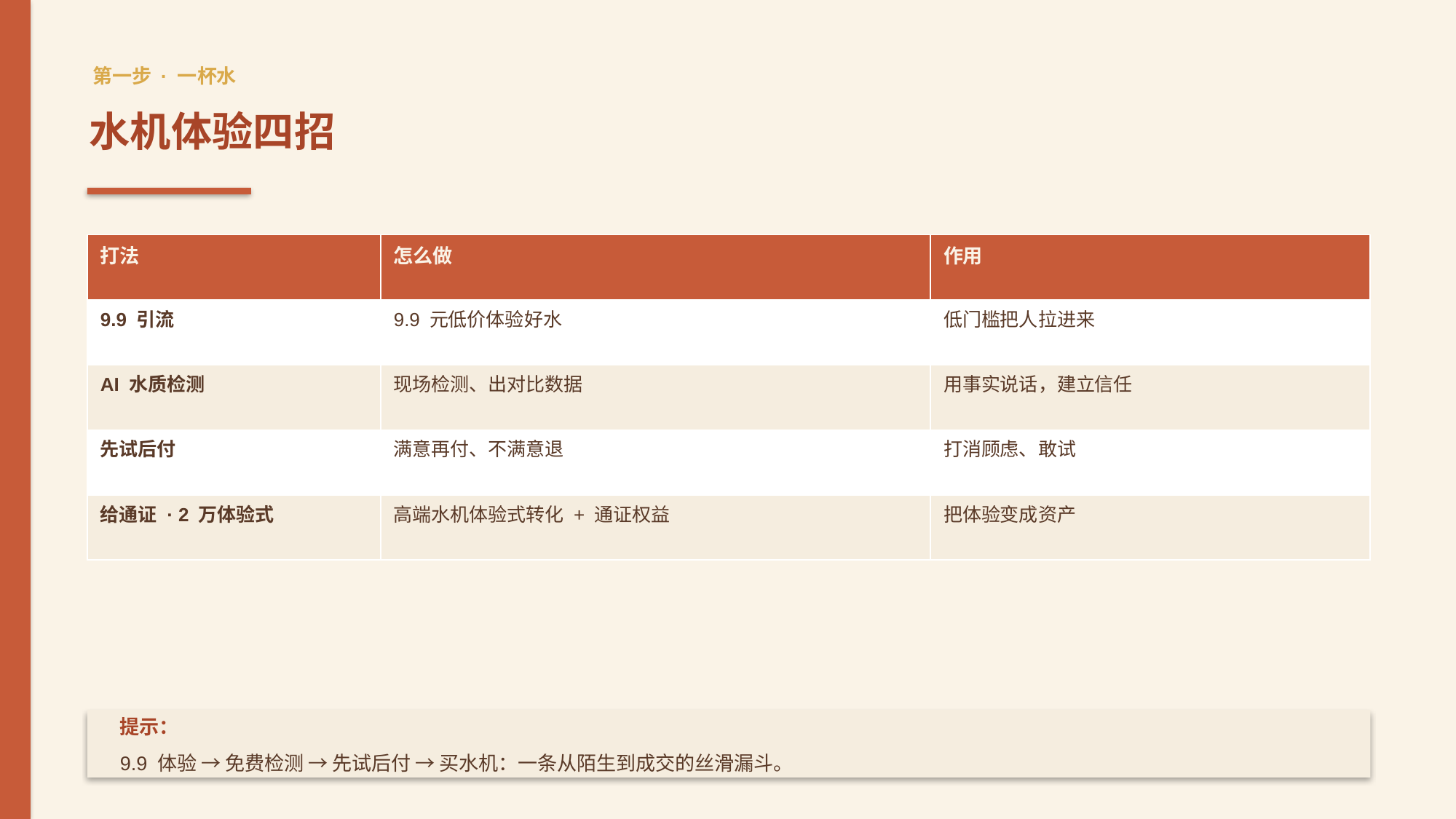

第一步 · 一杯水
水机体验四招

| 打法 | 怎么做 | 作用 |
| --- | --- | --- |
| 9.9 引流 | 9.9 元低价体验好水 | 低门槛把人拉进来 |
| AI 水质检测 | 现场检测、出对比数据 | 用事实说话，建立信任 |
| 先试后付 | 满意再付、不满意退 | 打消顾虑、敢试 |
| 给通证 · 2 万体验式 | 高端水机体验式转化 + 通证权益 | 把体验变成资产 |

提示：
9.9 体验 → 免费检测 → 先试后付 → 买水机：一条从陌生到成交的丝滑漏斗。